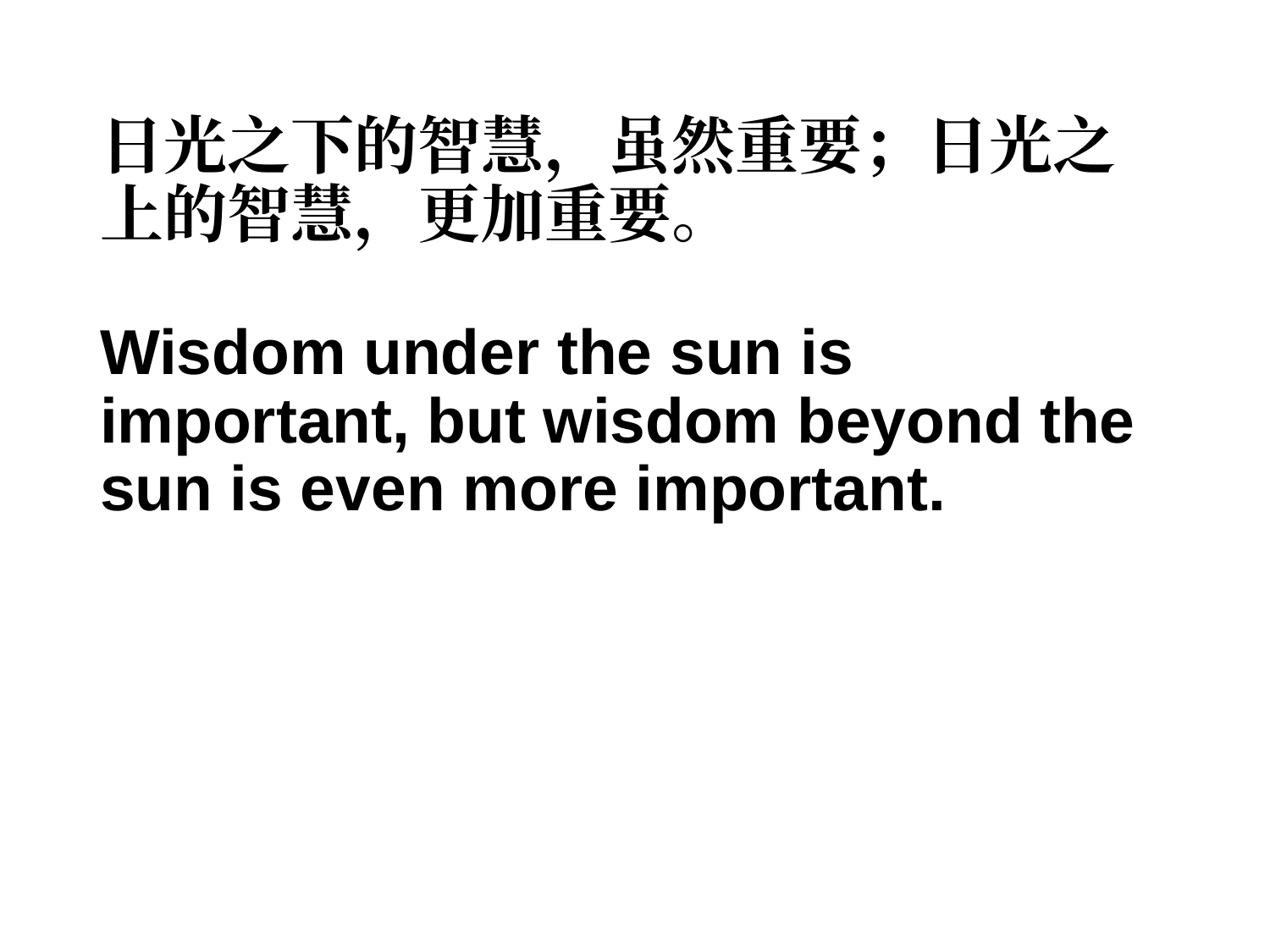

日光之下的智慧，虽然重要；日光之上的智慧，更加重要。
Wisdom under the sun is important, but wisdom beyond the sun is even more important.